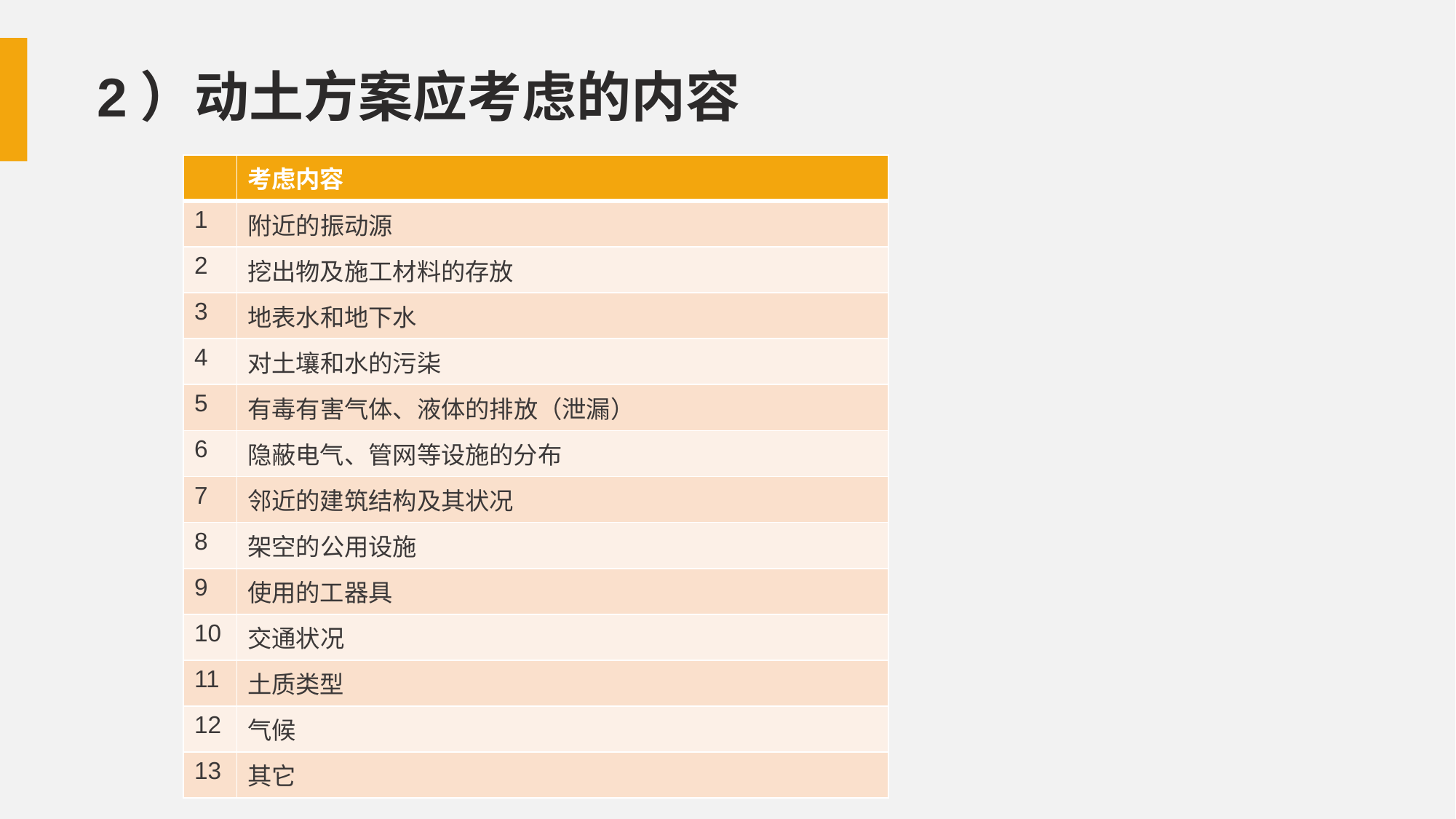

2）动土方案应考虑的内容
|  | 考虑内容 |
| --- | --- |
| 1 | 附近的振动源 |
| 2 | 挖出物及施工材料的存放 |
| 3 | 地表水和地下水 |
| 4 | 对土壤和水的污柒 |
| 5 | 有毒有害气体、液体的排放（泄漏） |
| 6 | 隐蔽电气、管网等设施的分布 |
| 7 | 邻近的建筑结构及其状况 |
| 8 | 架空的公用设施 |
| 9 | 使用的工器具 |
| 10 | 交通状况 |
| 11 | 土质类型 |
| 12 | 气候 |
| 13 | 其它 |